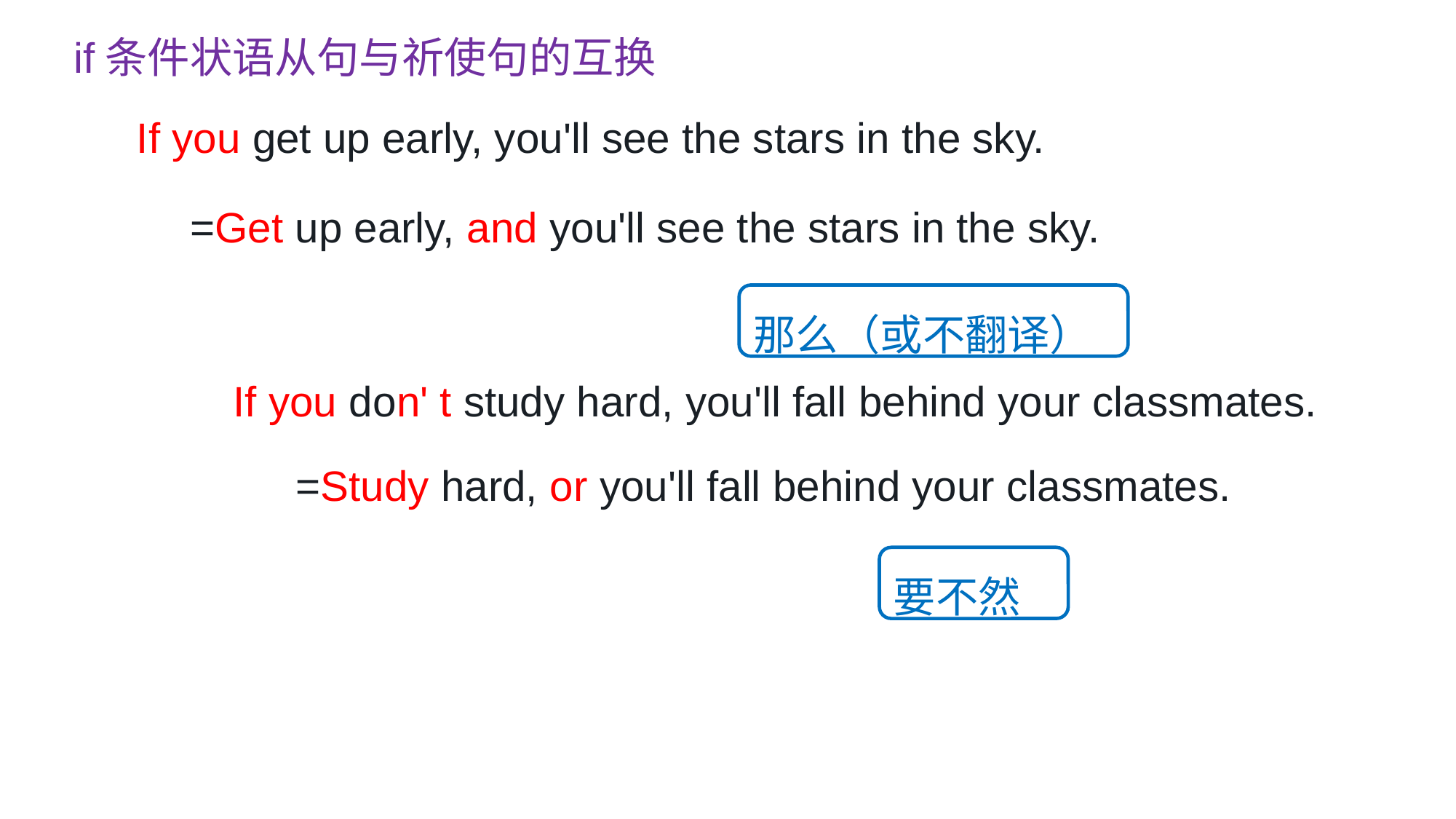

if条件状语从句与祈使句的互换
If you get up early, you'll see the stars in the sky.
=Get up early, and you'll see the stars in the sky.
那么（或不翻译）
If you don' t study hard, you'll fall behind your classmates.
=Study hard, or you'll fall behind your classmates.
要不然